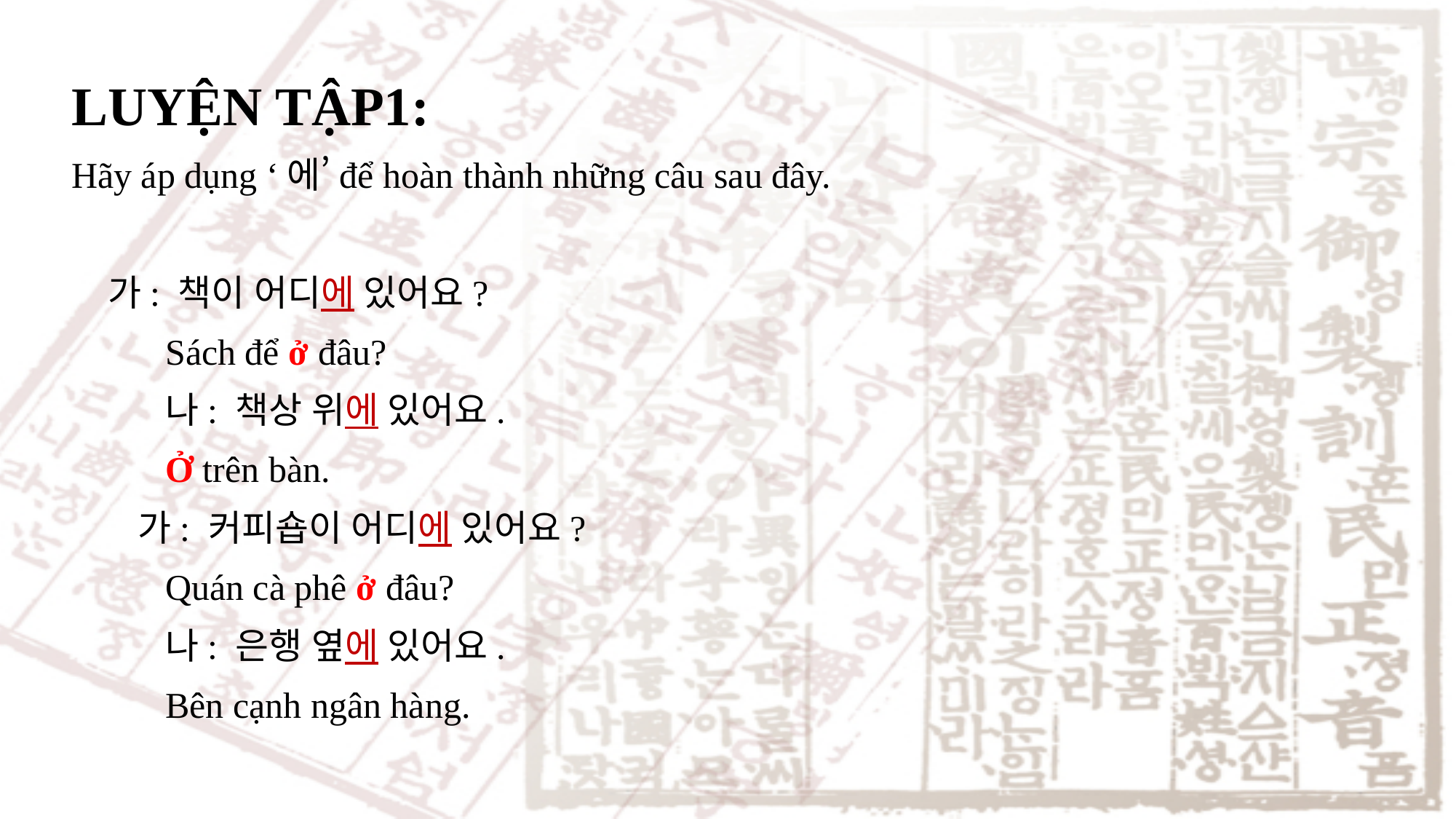

LUYỆN TẬP1:
Hãy áp dụng ‘에’để hoàn thành những câu sau đây.

가: 책이 어디에 있어요?
Sách để ở đâu?
나: 책상 위에 있어요.
Ở trên bàn.
가: 커피숍이 어디에 있어요?
Quán cà phê ở đâu?
나: 은행 옆에 있어요.
Bên cạnh ngân hàng.